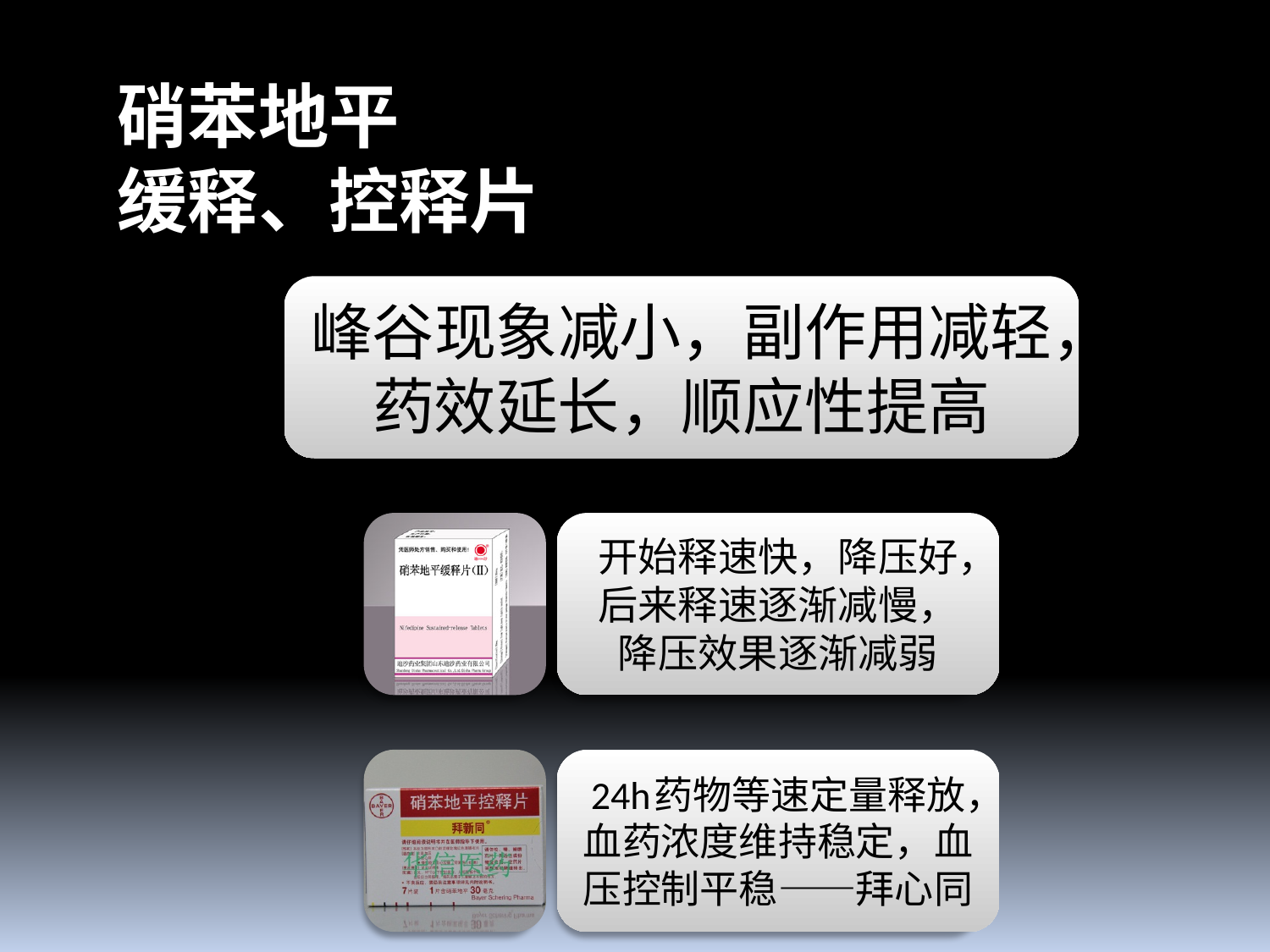

硝苯地平
缓释、控释片
峰谷现象减小，副作用减轻，药效延长，顺应性提高
开始释速快，降压好，后来释速逐渐减慢，降压效果逐渐减弱
24h药物等速定量释放，血药浓度维持稳定，血压控制平稳——拜心同